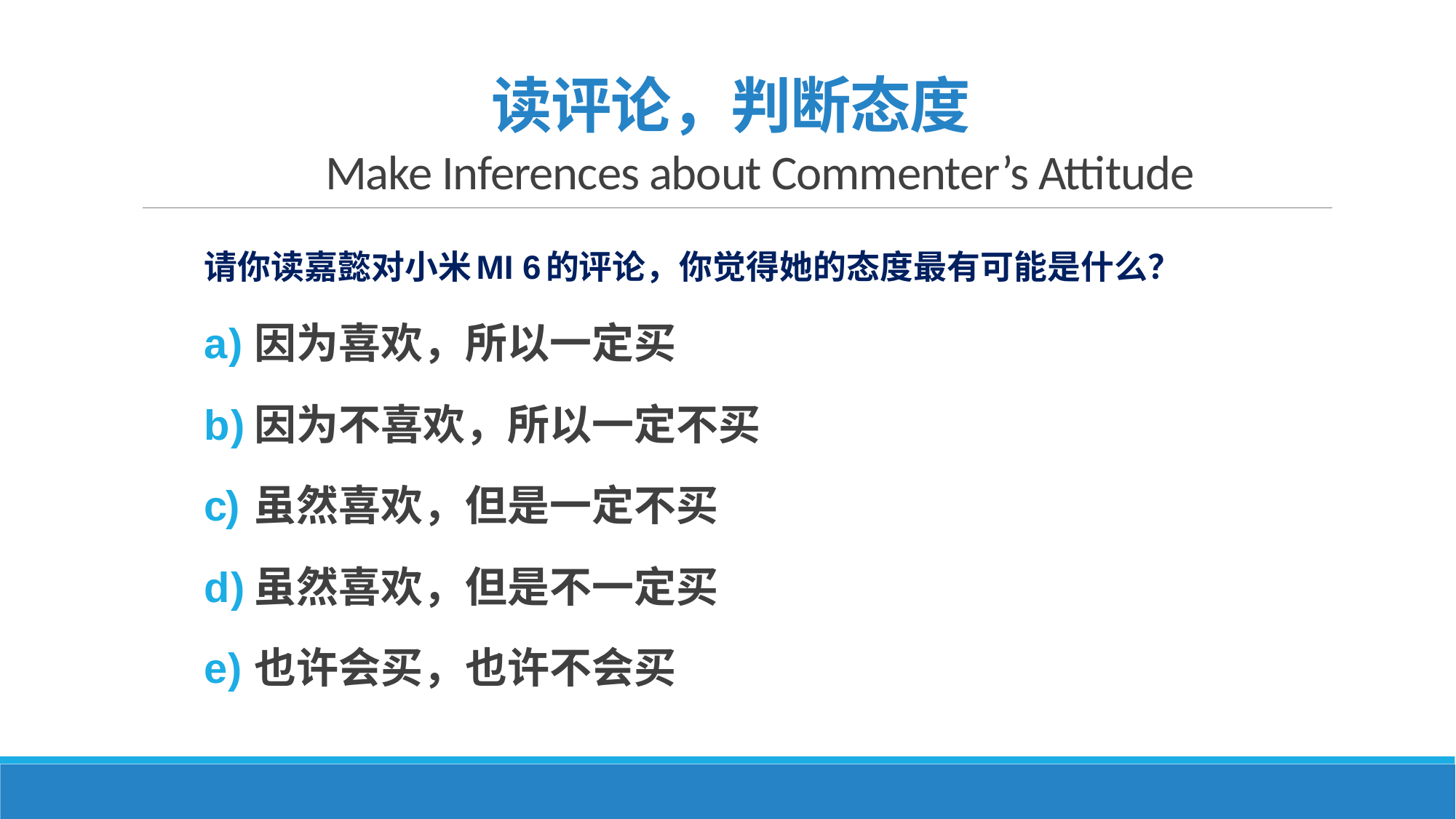

# 读评论，判断态度 Make Inferences about Commenter’s Attitude
请你读嘉懿对小米MI 6的评论，你觉得她的态度最有可能是什么？
因为喜欢，所以一定买
因为不喜欢，所以一定不买
虽然喜欢，但是一定不买
虽然喜欢，但是不一定买
也许会买，也许不会买